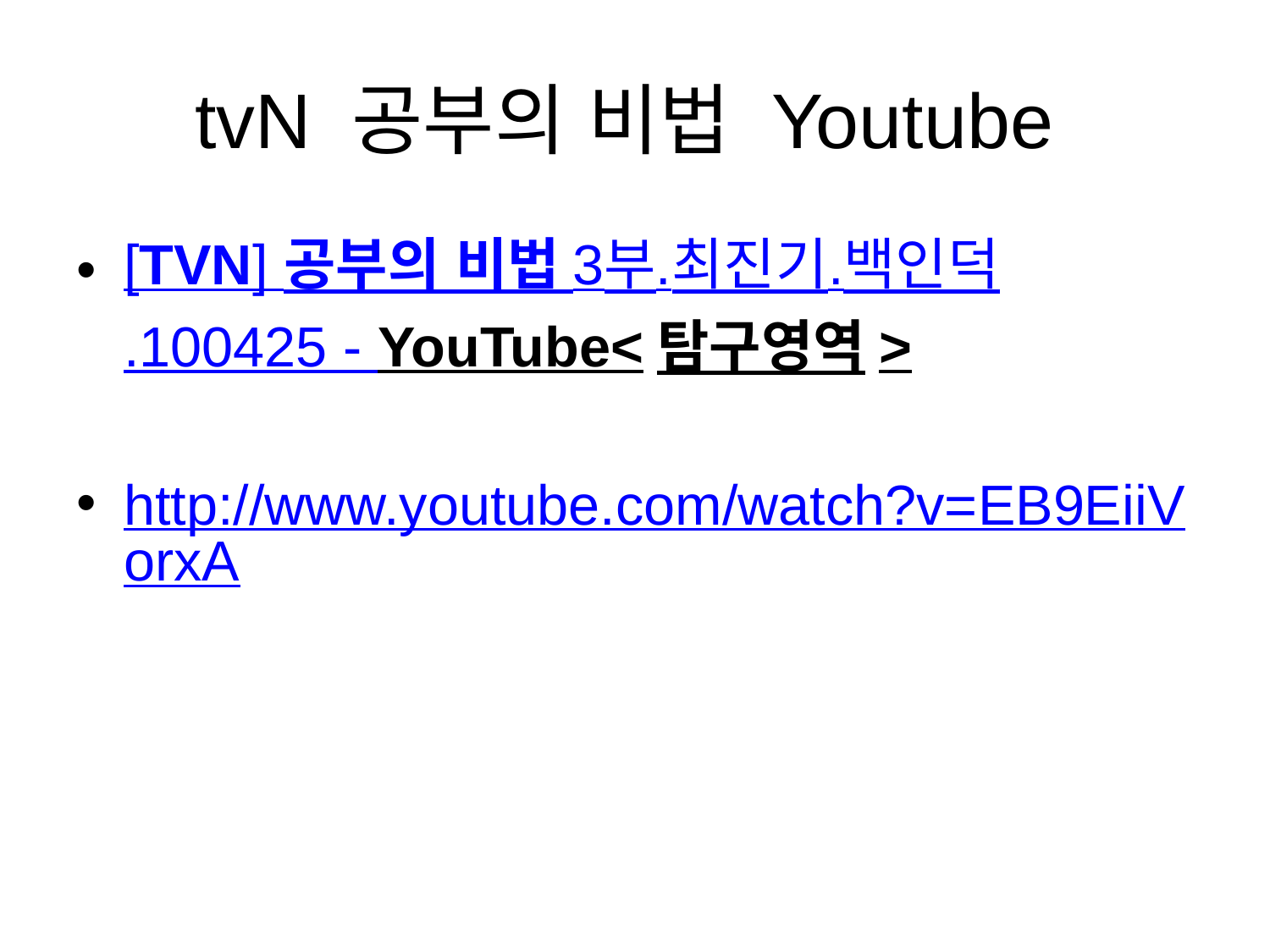

# tvN 공부의 비법 Youtube
[TVN] 공부의 비법 3부.최진기.백인덕.100425 - YouTube<탐구영역>

http://www.youtube.com/watch?v=EB9EiiVorxA